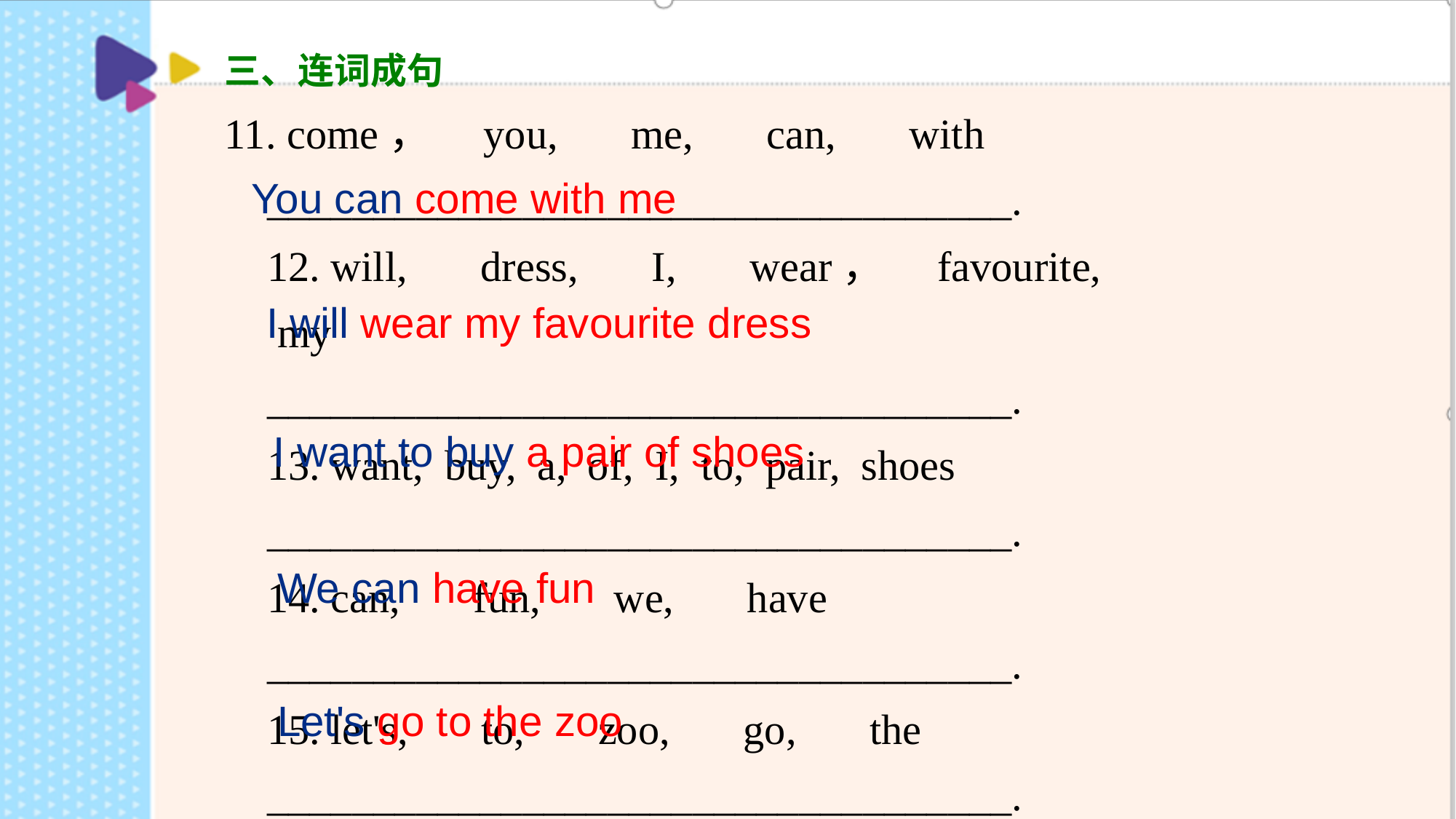

三、连词成句
11. come，　you, 　me, 　can, 　with
___________________________________.
12. will, 　dress, 　I, 　wear，　favourite, 　my
___________________________________.
13. want,  buy,  a,  of,  I,  to,  pair,  shoes
___________________________________.
14. can, 　fun, 　we, 　have
___________________________________.
15. let's, 　to, 　zoo, 　go, 　the
___________________________________.
You can come with me
I will wear my favourite dress
I want to buy a pair of shoes
We can have fun
Let's go to the zoo